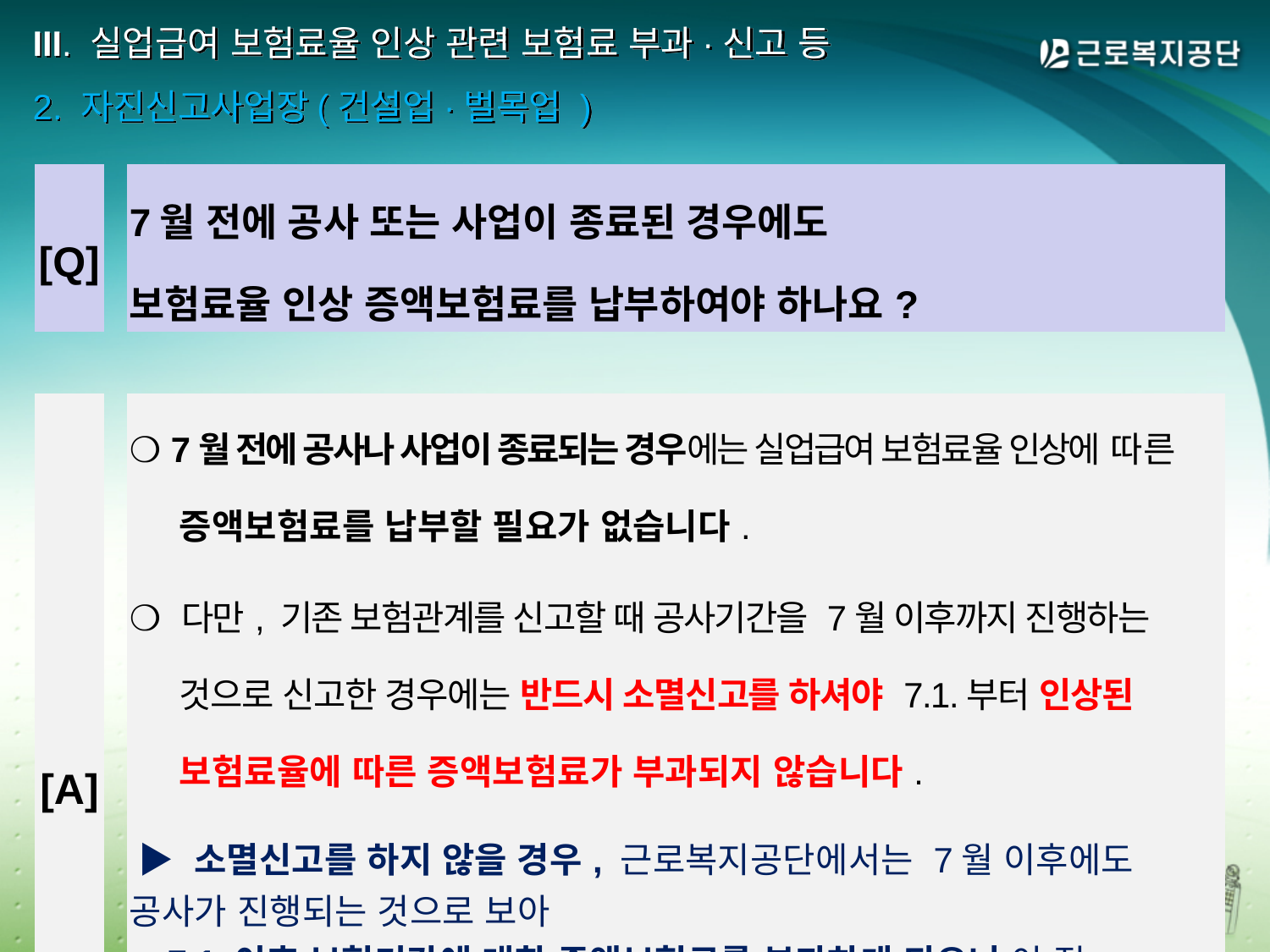

# III. 실업급여 보험료율 인상 관련 보험료 부과·신고 등 2. 자진신고사업장(건설업·벌목업 )
| [Q] |  | 7월 전에 공사 또는 사업이 종료된 경우에도 보험료율 인상 증액보험료를 납부하여야 하나요? |
| --- | --- | --- |
|  |  |  |
| [A] |  | ❍ 7월 전에 공사나 사업이 종료되는 경우에는 실업급여 보험료율 인상에 따른 증액보험료를 납부할 필요가 없습니다. ❍ 다만, 기존 보험관계를 신고할 때 공사기간을 7월 이후까지 진행하는 것으로 신고한 경우에는 반드시 소멸신고를 하셔야 7.1.부터 인상된 보험료율에 따른 증액보험료가 부과되지 않습니다.  ▶ 소멸신고를 하지 않을 경우, 근로복지공단에서는 7월 이후에도 공사가 진행되는 것으로 보아 7.1.이후 보험기간에 대한 증액보험료를 부과하게 되오니 이 점 유념하시어 7월 전에 공사나 사업이 종료된 경우에는 반드시 근로복지공단에 「보험관계 소멸신고」를 하시기 바랍니다. |